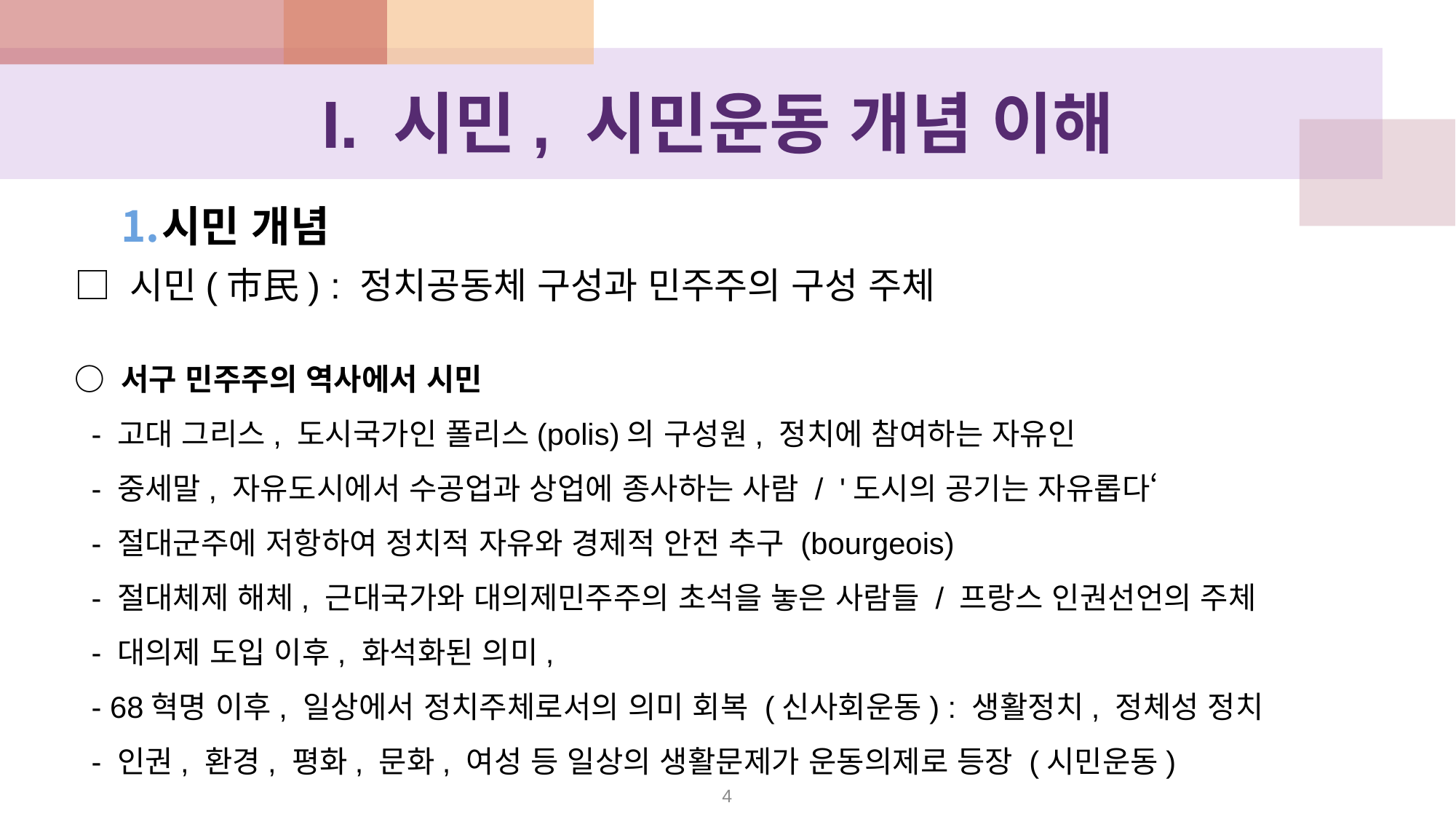

# I. 시민, 시민운동 개념 이해
시민 개념
□ 시민(市民) : 정치공동체 구성과 민주주의 구성 주체

○ 서구 민주주의 역사에서 시민
  - 고대 그리스, 도시국가인 폴리스(polis)의 구성원, 정치에 참여하는 자유인
  - 중세말, 자유도시에서 수공업과 상업에 종사하는 사람 /  '도시의 공기는 자유롭다‘
  - 절대군주에 저항하여 정치적 자유와 경제적 안전 추구 (bourgeois)
  - 절대체제 해체, 근대국가와 대의제민주주의 초석을 놓은 사람들 / 프랑스 인권선언의 주체
  - 대의제 도입 이후, 화석화된 의미,
  - 68혁명 이후, 일상에서 정치주체로서의 의미 회복 (신사회운동) : 생활정치, 정체성 정치
  - 인권, 환경, 평화, 문화, 여성 등 일상의 생활문제가 운동의제로 등장 (시민운동)

4